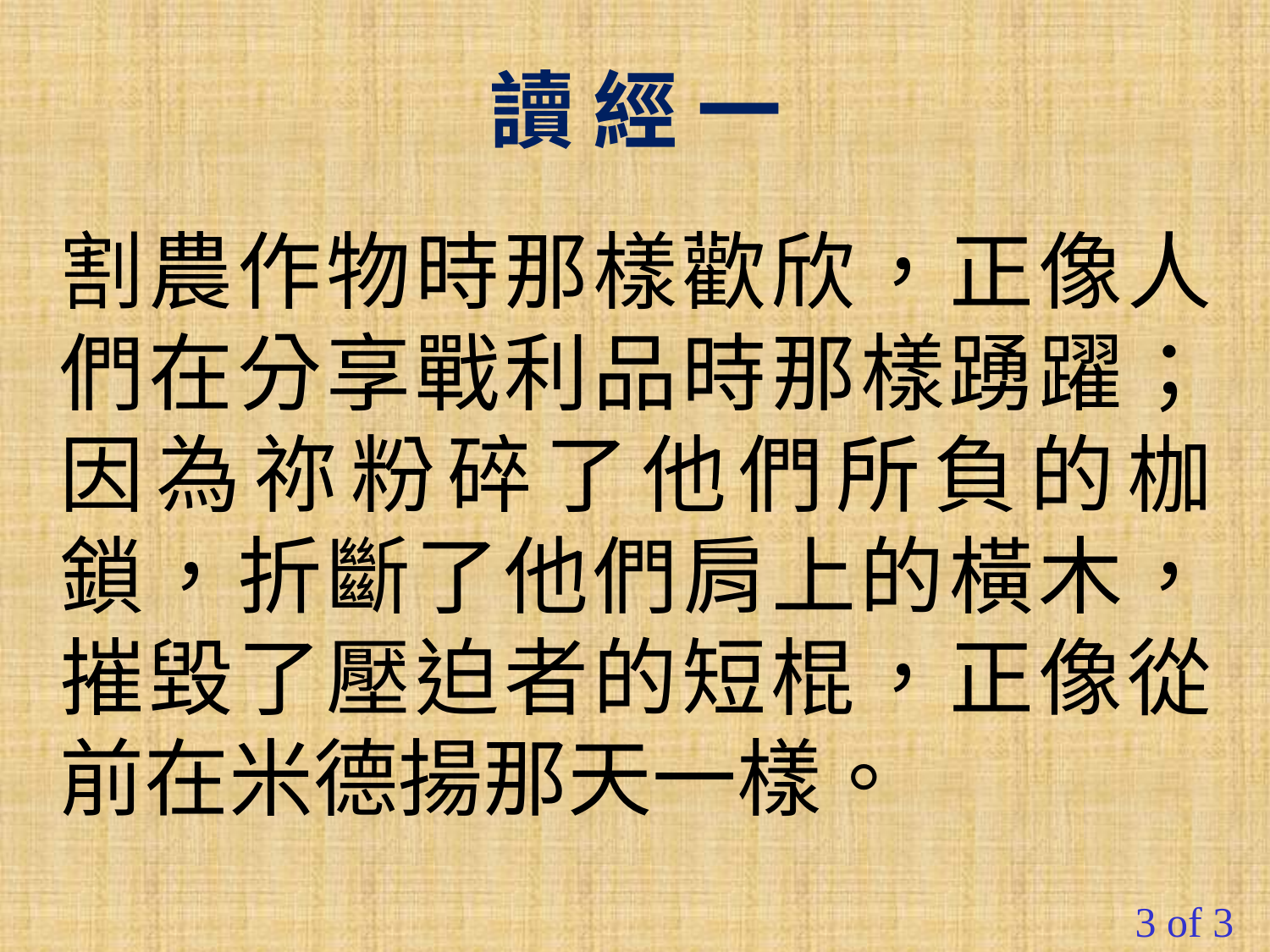

讀 經 一

割農作物時那樣歡欣，正像人們在分享戰利品時那樣踴躍；因為祢粉碎了他們所負的枷鎖，折斷了他們肩上的橫木，摧毀了壓迫者的短棍，正像從前在米德揚那天一樣。
#
3 of 3